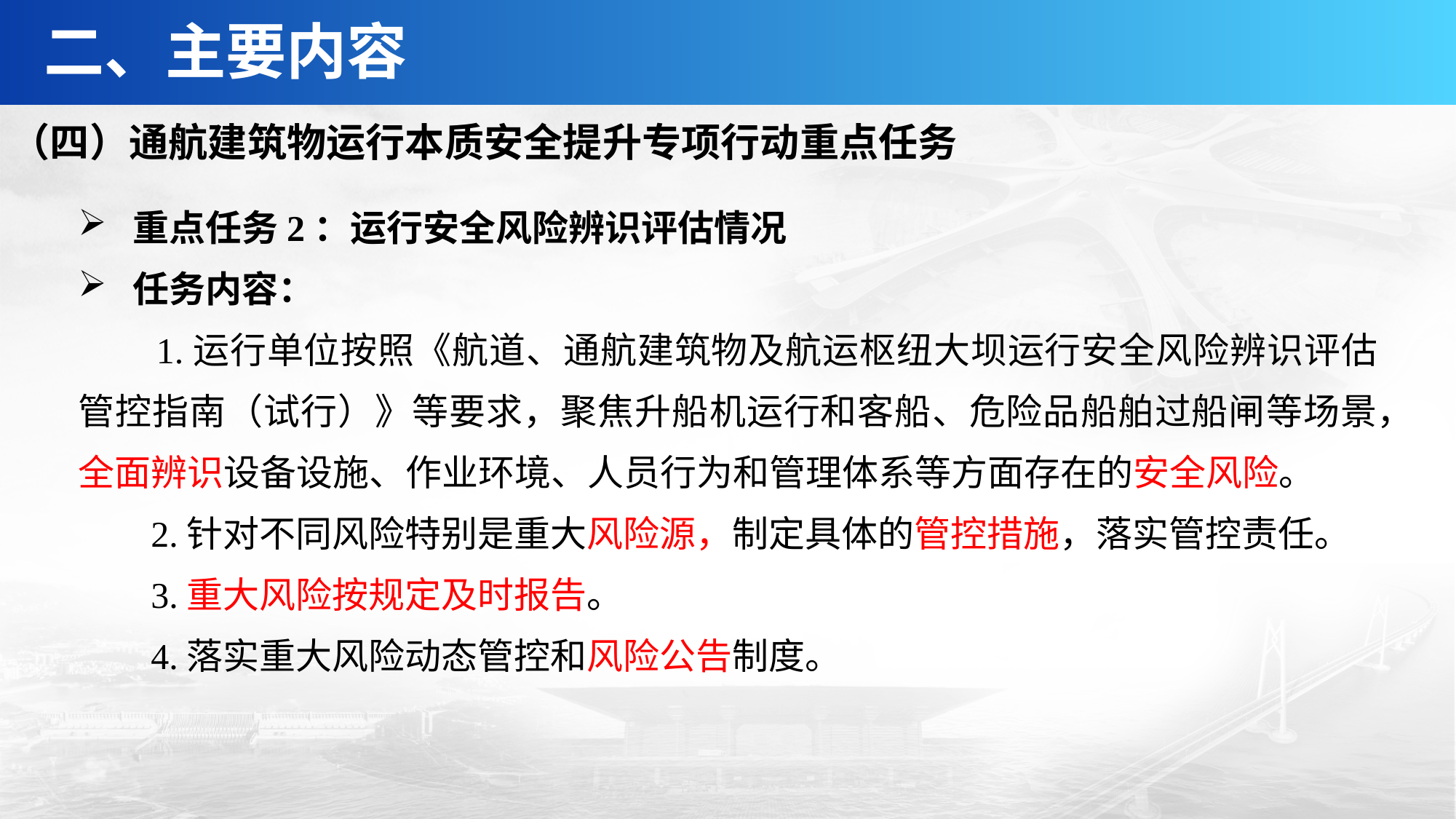

二、主要内容
（四）通航建筑物运行本质安全提升专项行动重点任务
重点任务2：运行安全风险辨识评估情况
任务内容：
        1.运行单位按照《航道、通航建筑物及航运枢纽大坝运行安全风险辨识评估管控指南（试行）》等要求，聚焦升船机运行和客船、危险品船舶过船闸等场景，全面辨识设备设施、作业环境、人员行为和管理体系等方面存在的安全风险。
        2.针对不同风险特别是重大风险源，制定具体的管控措施，落实管控责任。
        3.重大风险按规定及时报告。
        4.落实重大风险动态管控和风险公告制度。
16